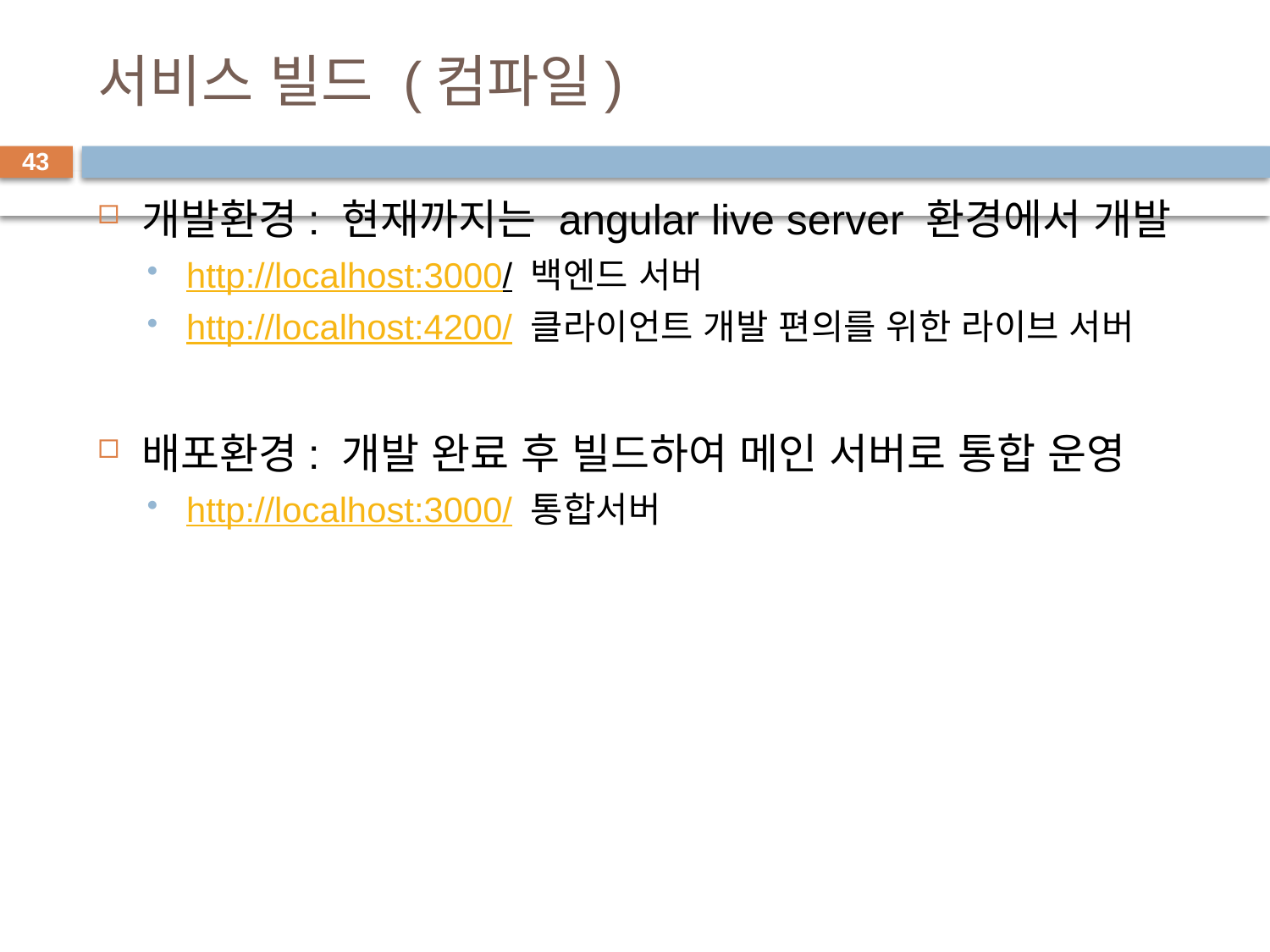

# 서비스 빌드 (컴파일)
43
개발환경: 현재까지는 angular live server 환경에서 개발
http://localhost:3000/ 백엔드 서버
http://localhost:4200/ 클라이언트 개발 편의를 위한 라이브 서버

배포환경: 개발 완료 후 빌드하여 메인 서버로 통합 운영
http://localhost:3000/ 통합서버